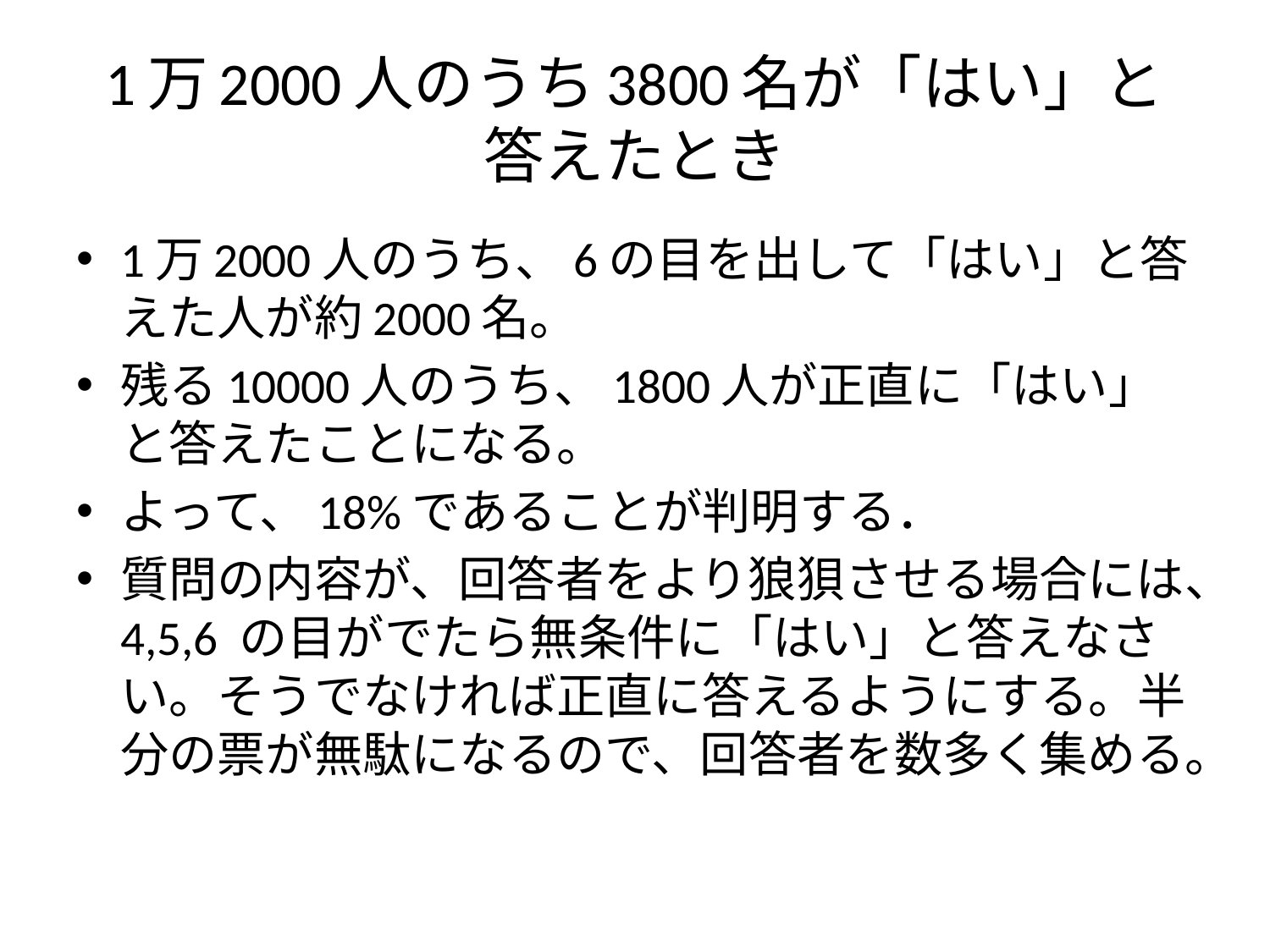

# 1万2000人のうち3800名が「はい」と答えたとき
1万2000人のうち、6の目を出して「はい」と答えた人が約2000名。
残る10000人のうち、1800人が正直に「はい」と答えたことになる。
よって、18%であることが判明する．
質問の内容が、回答者をより狼狽させる場合には、4,5,6 の目がでたら無条件に「はい」と答えなさい。そうでなければ正直に答えるようにする。半分の票が無駄になるので、回答者を数多く集める。